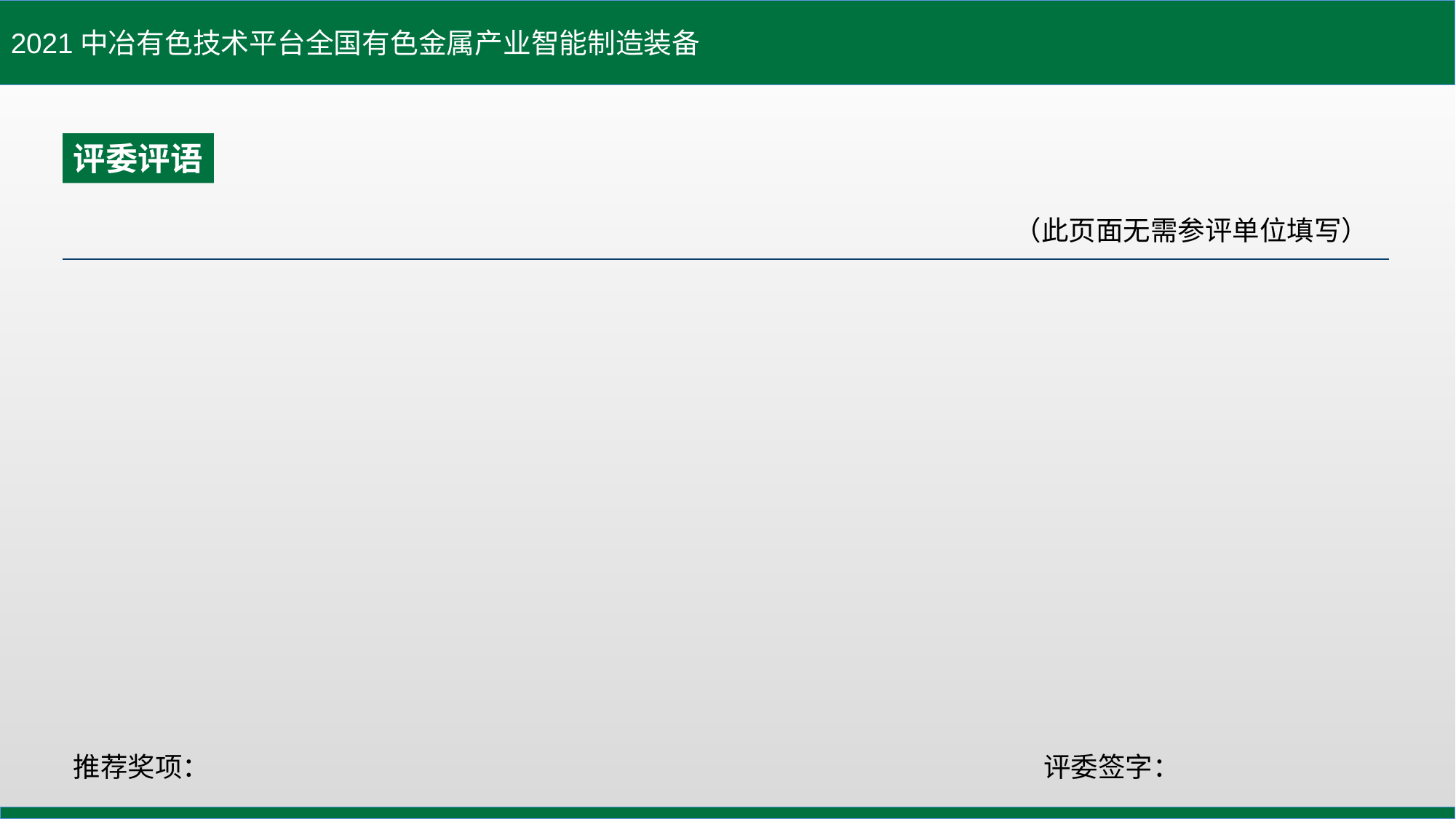

2021中冶有色技术平台全国有色金属产业智能制造装备
评委评语
（此页面无需参评单位填写）
推荐奖项：
评委签字：